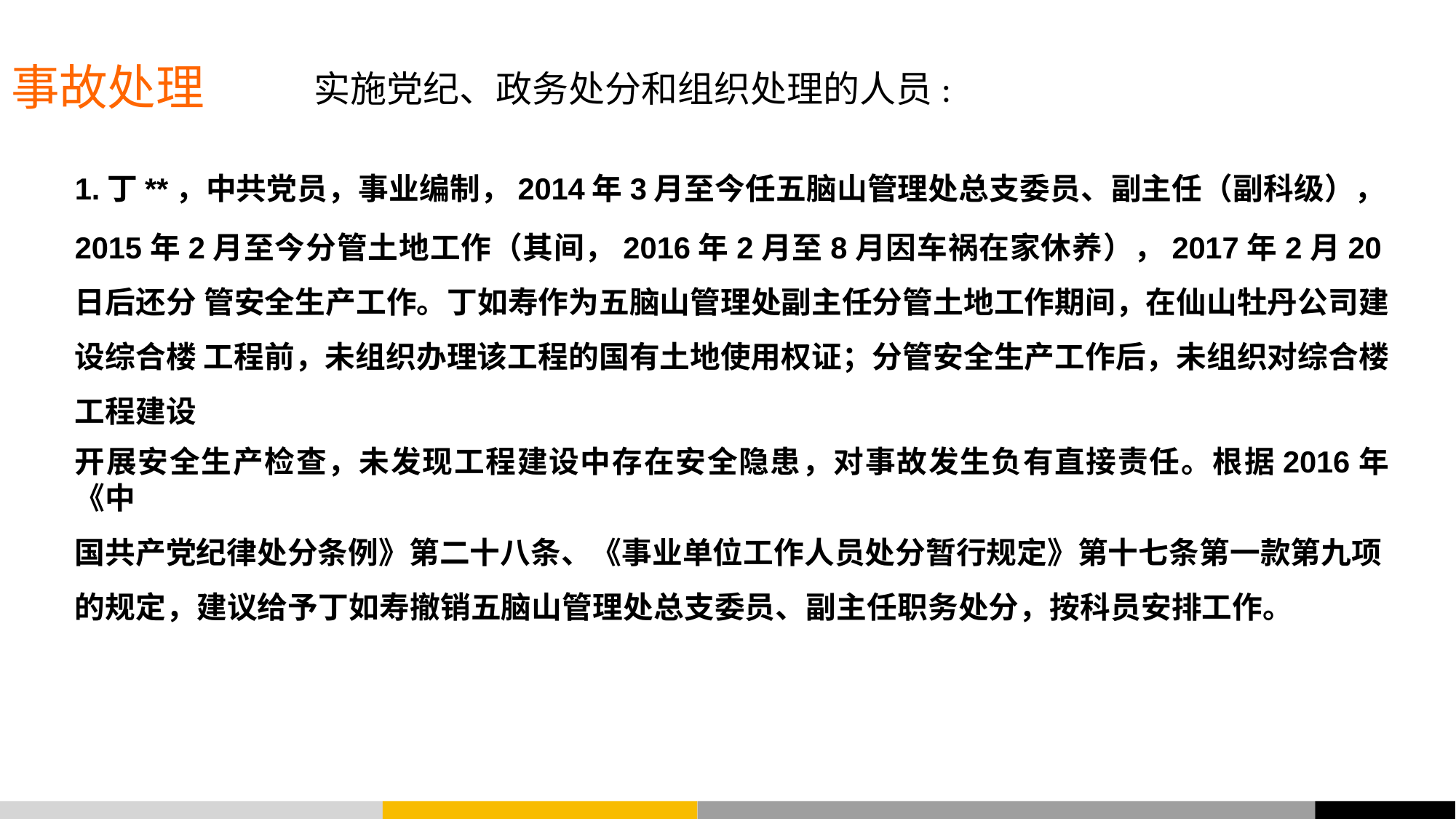

# 事故处理
实施党纪、政务处分和组织处理的人员:
1.丁**，中共党员，事业编制，2014年3月至今任五脑山管理处总支委员、副主任（副科级），
2015年2月至今分管土地工作（其间，2016年2月至8月因车祸在家休养），2017年2月20日后还分 管安全生产工作。丁如寿作为五脑山管理处副主任分管土地工作期间，在仙山牡丹公司建设综合楼 工程前，未组织办理该工程的国有土地使用权证；分管安全生产工作后，未组织对综合楼工程建设
开展安全生产检查，未发现工程建设中存在安全隐患，对事故发生负有直接责任。根据2016年《中
国共产党纪律处分条例》第二十八条、《事业单位工作人员处分暂行规定》第十七条第一款第九项
的规定，建议给予丁如寿撤销五脑山管理处总支委员、副主任职务处分，按科员安排工作。